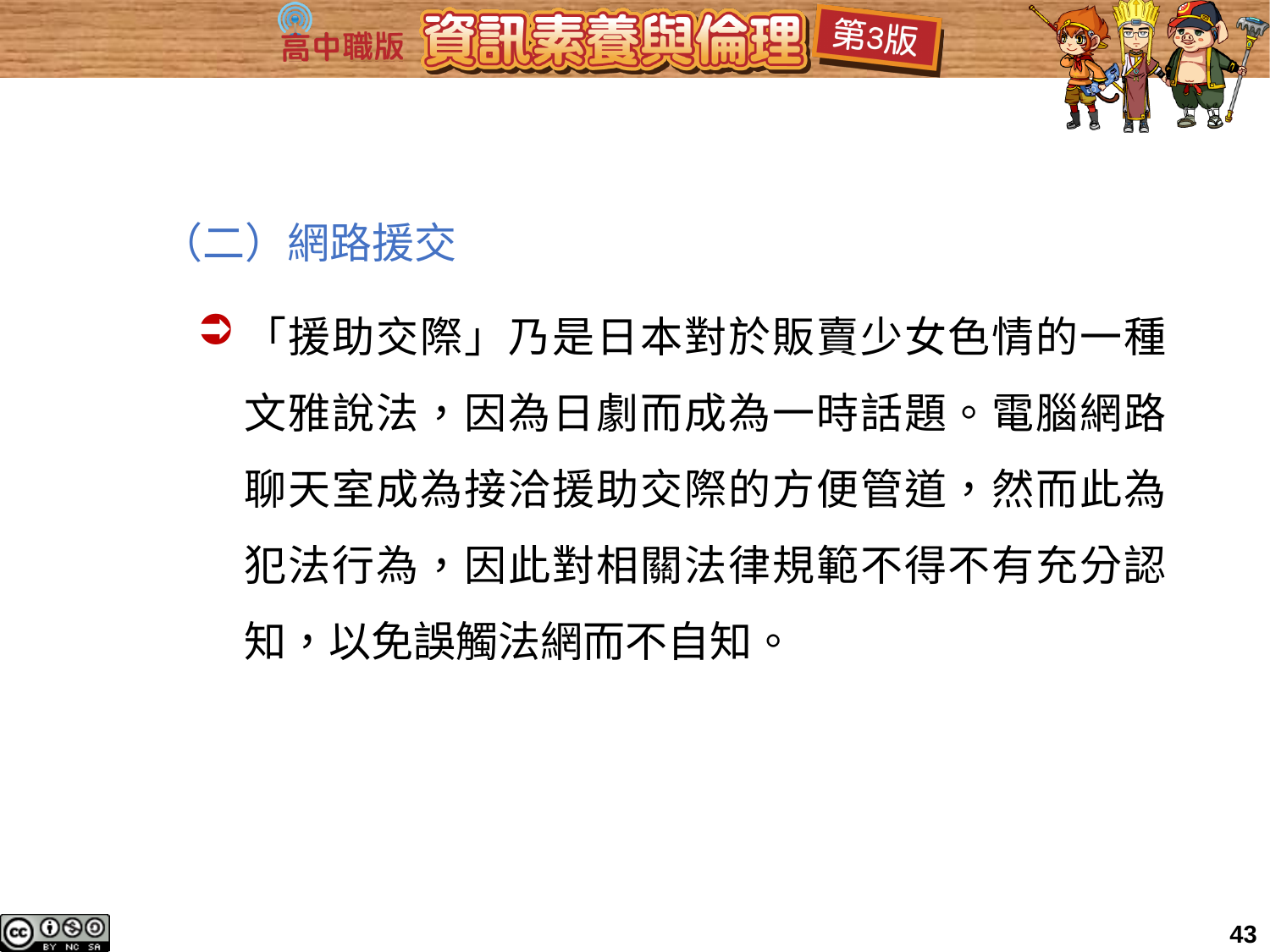

（二）網路援交
「援助交際」乃是日本對於販賣少女色情的一種文雅說法，因為日劇而成為一時話題。電腦網路聊天室成為接洽援助交際的方便管道，然而此為犯法行為，因此對相關法律規範不得不有充分認知，以免誤觸法網而不自知。
43